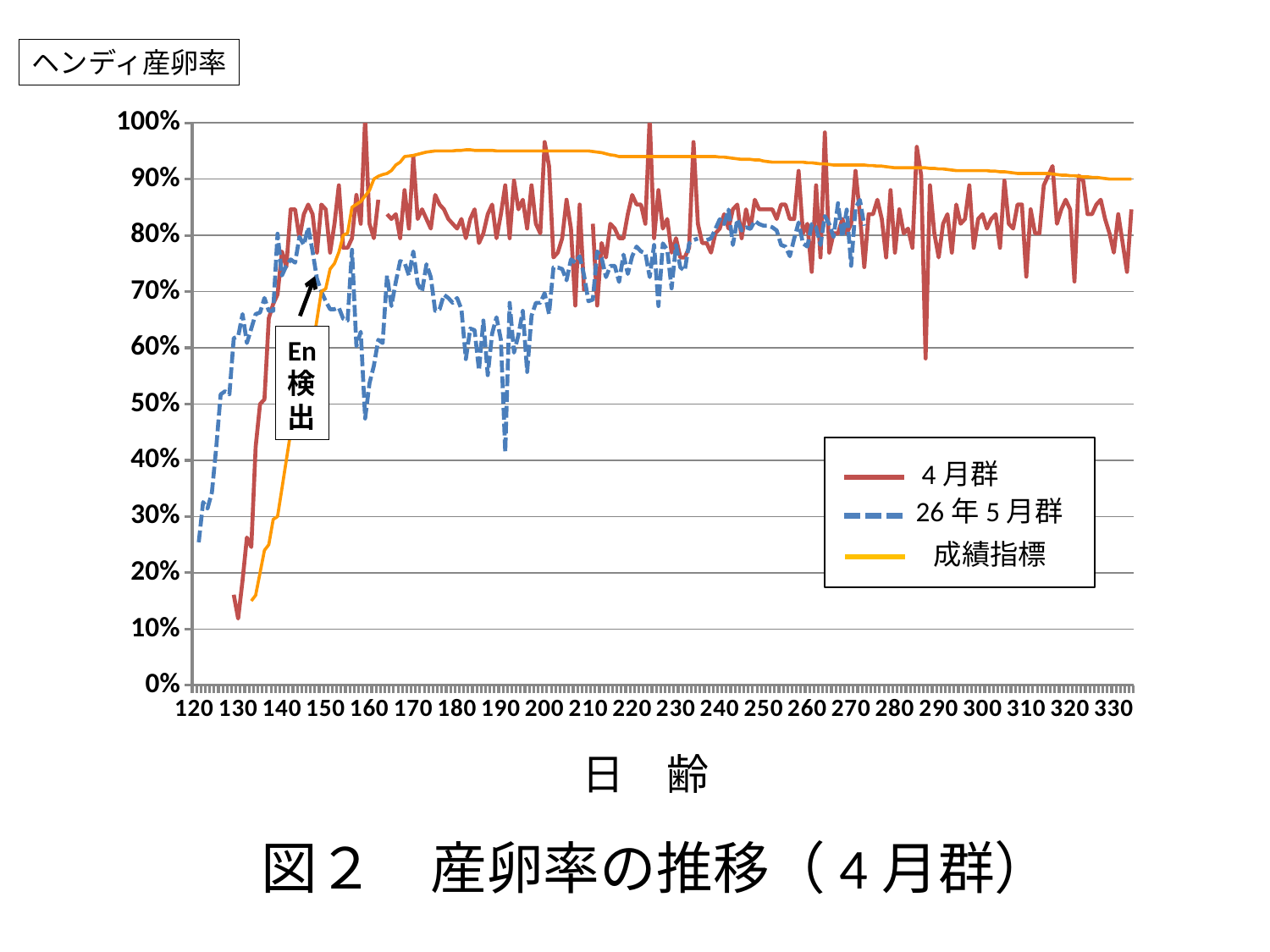

ヘンディ産卵率

### Chart

| Category | 2 | 3 | 6  |
|---|---|---|---|
| 120 | None | None | None |
| 121 | None | 0.2542857142857143 | None |
| 122 | None | 0.32571428571428573 | None |
| 123 | None | 0.3142857142857143 | None |
| 124 | None | 0.34285714285714286 | None |
| 125 | None | 0.4228571428571429 | None |
| 126 | None | 0.5171428571428571 | None |
| 127 | None | 0.5228571428571429 | None |
| 128 | None | 0.5171428571428571 | None |
| 129 | 0.16101694915254236 | 0.6171428571428571 | None |
| 130 | 0.11864406779661017 | 0.62 | None |
| 131 | 0.1864406779661017 | 0.66 | None |
| 132 | 0.2627118644067797 | 0.6085714285714285 | None |
| 133 | 0.2457627118644068 | 0.6342857142857142 | 0.15 |
| 134 | 0.423728813559322 | 0.66 | 0.16 |
| 135 | 0.5 | 0.6628571428571428 | 0.2 |
| 136 | 0.5084745762711864 | 0.6885714285714286 | 0.24 |
| 137 | 0.652542372881356 | 0.6657142857142857 | 0.25 |
| 138 | 0.6779661016949152 | 0.6657142857142857 | 0.295 |
| 139 | 0.6949152542372882 | 0.8028571428571428 | 0.3 |
| 140 | 0.7711864406779662 | 0.7285714285714285 | 0.35 |
| 141 | 0.7435897435897436 | 0.7457142857142857 | 0.4 |
| 142 | 0.8461538461538461 | 0.7571428571428571 | 0.45 |
| 143 | 0.8461538461538461 | 0.7514285714285714 | 0.5 |
| 144 | 0.7948717948717948 | 0.7971428571428572 | 0.53 |
| 145 | 0.8376068376068376 | 0.7828571428571428 | 0.55 |
| 146 | 0.8547008547008547 | 0.8142857142857143 | 0.58 |
| 147 | 0.8376068376068376 | 0.7714285714285715 | 0.6 |
| 148 | 0.7692307692307693 | 0.7228571428571429 | 0.65 |
| 149 | 0.8547008547008547 | 0.7 | 0.7 |
| 150 | 0.8461538461538461 | 0.6828571428571428 | 0.705 |
| 151 | 0.7692307692307693 | 0.6685714285714286 | 0.74 |
| 152 | 0.8205128205128205 | 0.6685714285714286 | 0.75 |
| 153 | 0.8888888888888888 | 0.6714285714285714 | 0.77 |
| 154 | 0.7777777777777778 | 0.6514285714285715 | 0.8 |
| 155 | 0.7777777777777778 | 0.6485714285714286 | 0.804 |
| 156 | 0.7948717948717948 | 0.7742857142857142 | 0.85 |
| 157 | 0.8717948717948718 | 0.6028571428571429 | 0.855 |
| 158 | 0.8205128205128205 | 0.6285714285714286 | 0.86 |
| 159 | 1.0085470085470085 | 0.4742857142857143 | 0.87 |
| 160 | 0.8205128205128205 | 0.5371428571428571 | 0.88 |
| 161 | 0.7948717948717948 | 0.5685714285714286 | 0.9 |
| 162 | 0.8632478632478633 | 0.6142857142857143 | 0.905 |
| 163 | None | 0.6085714285714285 | 0.9079999999999999 |
| 164 | 0.8376068376068376 | 0.7285714285714285 | 0.91 |
| 165 | 0.8290598290598291 | 0.6742857142857143 | 0.915 |
| 166 | 0.8376068376068376 | 0.7171428571428572 | 0.925 |
| 167 | 0.7948717948717948 | 0.7542857142857143 | 0.93 |
| 168 | 0.8803418803418803 | 0.7514285714285714 | 0.94 |
| 169 | 0.811965811965812 | 0.7285714285714285 | 0.941 |
| 170 | 0.9401709401709402 | 0.7714285714285715 | 0.9420000000000001 |
| 171 | 0.8290598290598291 | 0.7142857142857143 | 0.9440000000000001 |
| 172 | 0.8461538461538461 | 0.7 | 0.946 |
| 173 | 0.8290598290598291 | 0.7485714285714286 | 0.948 |
| 174 | 0.811965811965812 | 0.7257142857142858 | 0.9490000000000001 |
| 175 | 0.8717948717948718 | 0.6657142857142857 | 0.95 |
| 176 | 0.8547008547008547 | 0.6685714285714286 | 0.95 |
| 177 | 0.8461538461538461 | 0.6942857142857143 | 0.95 |
| 178 | 0.8290598290598291 | 0.6885714285714286 | 0.95 |
| 179 | 0.8205128205128205 | 0.68 | 0.95 |
| 180 | 0.811965811965812 | 0.6885714285714286 | 0.951 |
| 181 | 0.8290598290598291 | 0.6685714285714286 | 0.951 |
| 182 | 0.7948717948717948 | 0.58 | 0.952 |
| 183 | 0.8290598290598291 | 0.6342857142857142 | 0.952 |
| 184 | 0.8461538461538461 | 0.6314285714285715 | 0.951 |
| 185 | 0.7863247863247863 | 0.56 | 0.951 |
| 186 | 0.8034188034188035 | 0.6485714285714286 | 0.951 |
| 187 | 0.8376068376068376 | 0.5514285714285714 | 0.951 |
| 188 | 0.8547008547008547 | 0.6257142857142857 | 0.951 |
| 189 | 0.7948717948717948 | 0.6542857142857142 | 0.95 |
| 190 | 0.8376068376068376 | 0.6142857142857143 | 0.95 |
| 191 | 0.8888888888888888 | 0.4142857142857143 | 0.95 |
| 192 | 0.7948717948717948 | 0.68 | 0.95 |
| 193 | 0.8974358974358975 | 0.5914285714285714 | 0.95 |
| 194 | 0.8461538461538461 | 0.6228571428571429 | 0.95 |
| 195 | 0.8632478632478633 | 0.6657142857142857 | 0.95 |
| 196 | 0.811965811965812 | 0.5571428571428572 | 0.95 |
| 197 | 0.8888888888888888 | 0.6571428571428571 | 0.95 |
| 198 | 0.8205128205128205 | 0.68 | 0.95 |
| 199 | 0.8034188034188035 | 0.68 | 0.95 |
| 200 | 0.9658119658119658 | 0.6971428571428572 | 0.95 |
| 201 | 0.9230769230769231 | 0.66 | 0.95 |
| 202 | 0.7606837606837606 | 0.7428571428571429 | 0.95 |
| 203 | 0.7692307692307693 | 0.7428571428571429 | 0.95 |
| 204 | 0.7948717948717948 | 0.74 | 0.95 |
| 205 | 0.8632478632478633 | 0.72 | 0.95 |
| 206 | 0.811965811965812 | 0.7571428571428571 | 0.95 |
| 207 | 0.6752136752136753 | 0.7514285714285714 | 0.95 |
| 208 | 0.8547008547008547 | 0.7628571428571429 | 0.95 |
| 209 | 0.7008547008547008 | 0.7285714285714285 | 0.95 |
| 210 | None | 0.6828571428571428 | 0.95 |
| 211 | 0.8205128205128205 | 0.6857142857142857 | 0.9490000000000001 |
| 212 | 0.6752136752136753 | 0.7714285714285715 | 0.948 |
| 213 | 0.7863247863247863 | 0.76 | 0.9470000000000001 |
| 214 | 0.7606837606837606 | 0.7257142857142858 | 0.945 |
| 215 | 0.8205128205128205 | 0.7457142857142857 | 0.943 |
| 216 | 0.811965811965812 | 0.7457142857142857 | 0.9420000000000001 |
| 217 | 0.7948717948717948 | 0.7171428571428572 | 0.94 |
| 218 | 0.7948717948717948 | 0.7657142857142857 | 0.94 |
| 219 | 0.8376068376068376 | 0.7314285714285714 | 0.94 |
| 220 | 0.8717948717948718 | 0.7628571428571429 | 0.94 |
| 221 | 0.8547008547008547 | 0.78 | 0.94 |
| 222 | 0.8547008547008547 | 0.7714285714285715 | 0.94 |
| 223 | 0.8205128205128205 | 0.7685714285714286 | 0.94 |
| 224 | 1.0085470085470085 | 0.7257142857142858 | 0.94 |
| 225 | 0.7948717948717948 | 0.7828571428571428 | 0.94 |
| 226 | 0.8803418803418803 | 0.6742857142857143 | 0.94 |
| 227 | 0.811965811965812 | 0.7857142857142857 | 0.94 |
| 228 | 0.8290598290598291 | 0.7742857142857142 | 0.94 |
| 229 | 0.7692307692307693 | 0.7057142857142857 | 0.94 |
| 230 | 0.7948717948717948 | 0.7828571428571428 | 0.94 |
| 231 | 0.7606837606837606 | 0.7428571428571429 | 0.94 |
| 232 | 0.7606837606837606 | 0.7371428571428571 | 0.94 |
| 233 | 0.7777777777777778 | 0.7857142857142857 | 0.94 |
| 234 | 0.9658119658119658 | 0.7914285714285715 | 0.94 |
| 235 | 0.8205128205128205 | 0.7942857142857143 | 0.94 |
| 236 | 0.7863247863247863 | None | 0.94 |
| 237 | 0.7863247863247863 | 0.7914285714285715 | 0.94 |
| 238 | 0.7692307692307693 | 0.7942857142857143 | 0.94 |
| 239 | 0.8034188034188035 | 0.8114285714285714 | 0.94 |
| 240 | 0.811965811965812 | 0.8285714285714286 | 0.9390000000000001 |
| 241 | 0.8376068376068376 | 0.82 | 0.9390000000000001 |
| 242 | 0.811965811965812 | 0.8457142857142858 | 0.938 |
| 243 | 0.8461538461538461 | 0.7828571428571428 | 0.937 |
| 244 | 0.8547008547008547 | 0.8285714285714286 | 0.936 |
| 245 | 0.7948717948717948 | 0.8085714285714286 | 0.935 |
| 246 | 0.8461538461538461 | 0.8142857142857143 | 0.935 |
| 247 | 0.811965811965812 | 0.8114285714285714 | 0.935 |
| 248 | 0.8632478632478633 | 0.8257142857142857 | 0.934 |
| 249 | 0.8461538461538461 | 0.82 | 0.934 |
| 250 | 0.8461538461538461 | 0.8171428571428572 | 0.932 |
| 251 | 0.8461538461538461 | 0.8171428571428572 | 0.9309999999999999 |
| 252 | 0.8461538461538461 | 0.8142857142857143 | 0.93 |
| 253 | 0.8290598290598291 | 0.8085714285714286 | 0.93 |
| 254 | 0.8547008547008547 | 0.7828571428571428 | 0.93 |
| 255 | 0.8547008547008547 | 0.78 | 0.93 |
| 256 | 0.8290598290598291 | 0.7628571428571429 | 0.93 |
| 257 | 0.8290598290598291 | 0.7942857142857143 | 0.93 |
| 258 | 0.9145299145299145 | 0.8228571428571428 | 0.93 |
| 259 | 0.8034188034188035 | 0.7857142857142857 | 0.93 |
| 260 | 0.8205128205128205 | 0.78 | 0.929 |
| 261 | 0.7350427350427351 | 0.82 | 0.929 |
| 262 | 0.8888888888888888 | 0.8142857142857143 | 0.9279999999999999 |
| 263 | 0.7606837606837606 | 0.7828571428571428 | 0.927 |
| 264 | 0.9829059829059829 | 0.8342857142857143 | 0.927 |
| 265 | 0.7692307692307693 | 0.82 | 0.9259999999999999 |
| 266 | 0.8034188034188035 | 0.7971428571428572 | 0.925 |
| 267 | 0.8034188034188035 | 0.8571428571428571 | 0.925 |
| 268 | 0.8290598290598291 | 0.7971428571428572 | 0.925 |
| 269 | 0.8034188034188035 | 0.8457142857142858 | 0.925 |
| 270 | 0.8205128205128205 | 0.7457142857142857 | 0.925 |
| 271 | 0.9145299145299145 | 0.8485714285714285 | 0.925 |
| 272 | 0.8376068376068376 | 0.8628571428571429 | 0.925 |
| 273 | 0.7435897435897436 | 0.8171428571428572 | 0.925 |
| 274 | 0.8376068376068376 | None | 0.924 |
| 275 | 0.8376068376068376 | None | 0.924 |
| 276 | 0.8632478632478633 | None | 0.9229999999999999 |
| 277 | 0.8290598290598291 | None | 0.9229999999999999 |
| 278 | 0.7606837606837606 | None | 0.922 |
| 279 | 0.8803418803418803 | None | 0.9209999999999999 |
| 280 | 0.7692307692307693 | None | 0.92 |
| 281 | 0.8461538461538461 | None | 0.92 |
| 282 | 0.8034188034188035 | None | 0.92 |
| 283 | 0.811965811965812 | None | 0.92 |
| 284 | 0.7777777777777778 | None | 0.92 |
| 285 | 0.9572649572649573 | None | 0.92 |
| 286 | 0.905982905982906 | None | 0.92 |
| 287 | 0.5811965811965812 | None | 0.92 |
| 288 | 0.8888888888888888 | None | 0.919 |
| 289 | 0.8034188034188035 | None | 0.919 |
| 290 | 0.7606837606837606 | None | 0.9179999999999999 |
| 291 | 0.8205128205128205 | None | 0.9179999999999999 |
| 292 | 0.8376068376068376 | None | 0.917 |
| 293 | 0.7692307692307693 | None | 0.9159999999999999 |
| 294 | 0.8547008547008547 | None | 0.915 |
| 295 | 0.8205128205128205 | None | 0.915 |
| 296 | 0.8290598290598291 | None | 0.915 |
| 297 | 0.8888888888888888 | None | 0.915 |
| 298 | 0.7777777777777778 | None | 0.915 |
| 299 | 0.8290598290598291 | None | 0.915 |
| 300 | 0.8376068376068376 | None | 0.915 |
| 301 | 0.811965811965812 | None | 0.915 |
| 302 | 0.8290598290598291 | None | 0.914 |
| 303 | 0.8376068376068376 | None | 0.914 |
| 304 | 0.7777777777777778 | None | 0.9129999999999999 |
| 305 | 0.8974358974358975 | None | 0.9129999999999999 |
| 306 | 0.8205128205128205 | None | 0.912 |
| 307 | 0.811965811965812 | None | 0.9109999999999999 |
| 308 | 0.8547008547008547 | None | 0.91 |
| 309 | 0.8547008547008547 | None | 0.91 |
| 310 | 0.7264957264957265 | None | 0.91 |
| 311 | 0.8461538461538461 | None | 0.91 |
| 312 | 0.8034188034188035 | None | 0.91 |
| 313 | 0.8034188034188035 | None | 0.91 |
| 314 | 0.8888888888888888 | None | 0.91 |
| 315 | 0.905982905982906 | None | 0.91 |
| 316 | 0.9230769230769231 | None | 0.909 |
| 317 | 0.8205128205128205 | None | 0.9079999999999999 |
| 318 | 0.8461538461538461 | None | 0.907 |
| 319 | 0.8632478632478633 | None | 0.907 |
| 320 | 0.8461538461538461 | None | 0.9059999999999999 |
| 321 | 0.717948717948718 | None | 0.9059999999999999 |
| 322 | 0.905982905982906 | None | 0.905 |
| 323 | 0.8974358974358975 | None | 0.904 |
| 324 | 0.8376068376068376 | None | 0.904 |
| 325 | 0.8376068376068376 | None | 0.903 |
| 326 | 0.8547008547008547 | None | 0.903 |
| 327 | 0.8632478632478633 | None | 0.902 |
| 328 | 0.8290598290598291 | None | 0.901 |
| 329 | 0.8034188034188035 | None | 0.9 |
| 330 | 0.7692307692307693 | None | 0.9 |
| 331 | 0.8376068376068376 | None | 0.9 |
| 332 | 0.7863247863247863 | None | 0.9 |
| 333 | 0.7350427350427351 | None | 0.9 |
| 334 | 0.8461538461538461 | None | 0.9 |
En
検
出

4月群
26年5月群
 成績指標
日　齢
図２　産卵率の推移（4月群）